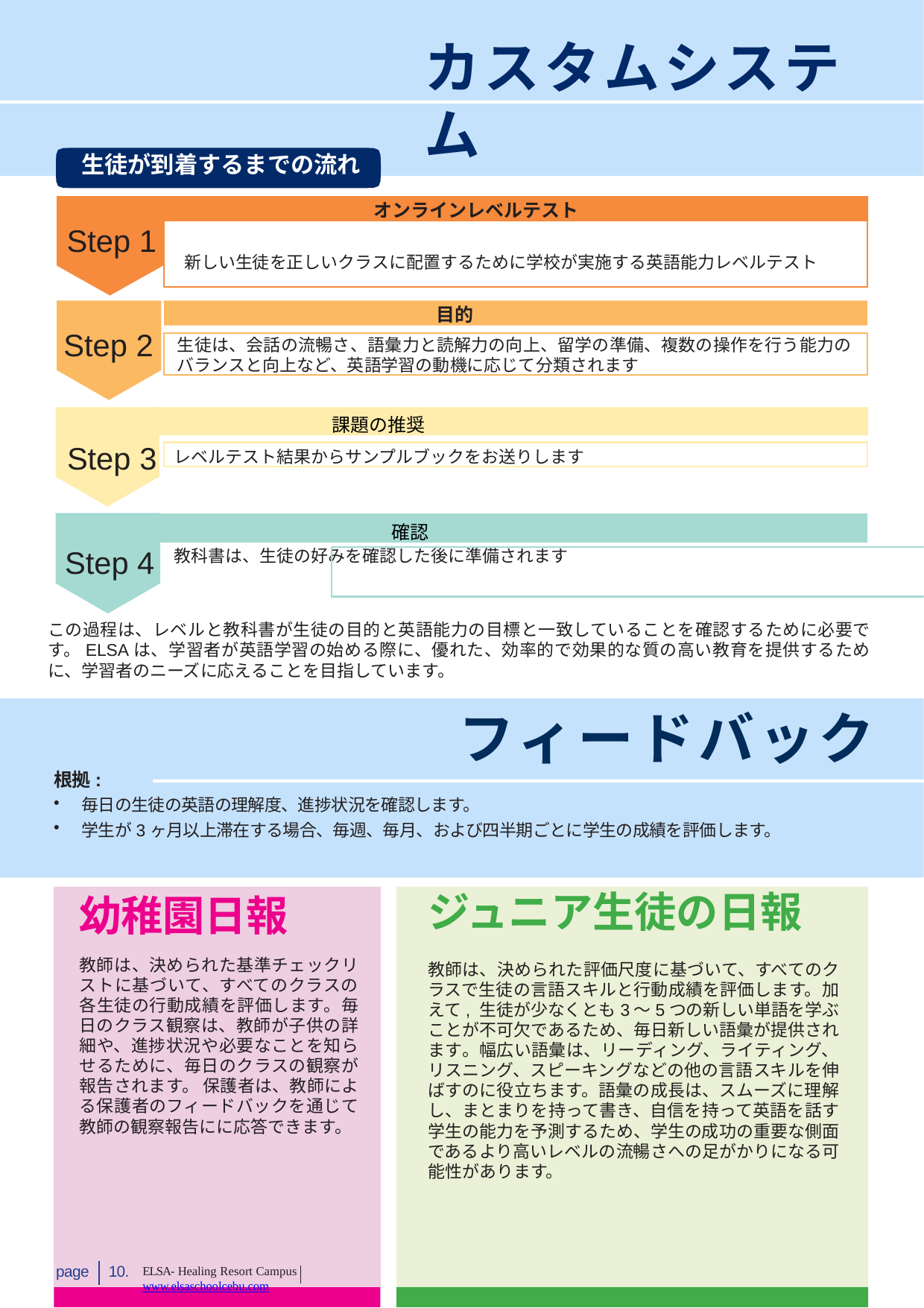

# カスタムシステム

生徒が到着するまでの流れ

オンラインレベルテスト

Step 1

新しい生徒を正しいクラスに配置するために学校が実施する英語能力レベルテスト

目的
Step 2
生徒は、会話の流暢さ、語彙力と読解力の向上、留学の準備、複数の操作を行う能力のバランスと向上など、英語学習の動機に応じて分類されます

課題の推奨
Step 3
レベルテスト結果からサンプルブックをお送りします

確認
Step 4
教科書は、生徒の好みを確認した後に準備されます

この過程は、レベルと教科書が生徒の目的と英語能力の目標と一致していることを確認するために必要です。ELSAは、学習者が英語学習の始める際に、優れた、効率的で効果的な質の高い教育を提供するために、学習者のニーズに応えることを目指しています。

フィードバック
根拠:

毎日の生徒の英語の理解度、進捗状況を確認します。
学生が3ヶ月以上滞在する場合、毎週、毎月、および四半期ごとに学生の成績を評価します。

ジュニア生徒の日報
教師は、決められた評価尺度に基づいて、すべてのクラスで生徒の言語スキルと行動成績を評価します。加えて, 生徒が少なくとも3〜5つの新しい単語を学ぶことが不可欠であるため、毎日新しい語彙が提供されます。幅広い語彙は、リーディング、ライティング、リスニング、スピーキングなどの他の言語スキルを伸ばすのに役立ちます。語彙の成長は、スムーズに理解し、まとまりを持って書き、自信を持って英語を話す学生の能力を予測するため、学生の成功の重要な側面であるより高いレベルの流暢さへの足がかりになる可能性があります。

幼稚園日報
教師は、決められた基準チェックリストに基づいて、すべてのクラスの各生徒の行動成績を評価します。毎日のクラス観察は、教師が子供の詳細や、進捗状況や必要なことを知らせるために、毎日のクラスの観察が報告されます。 保護者は、教師による保護者のフィードバックを通じて教師の観察報告にに応答できます。

page	10.

ELSA- Healing Resort Campus www.elsaschoolcebu.com
ELSA- Healing Resort Campus www.elsaschoo
lce
bu.com